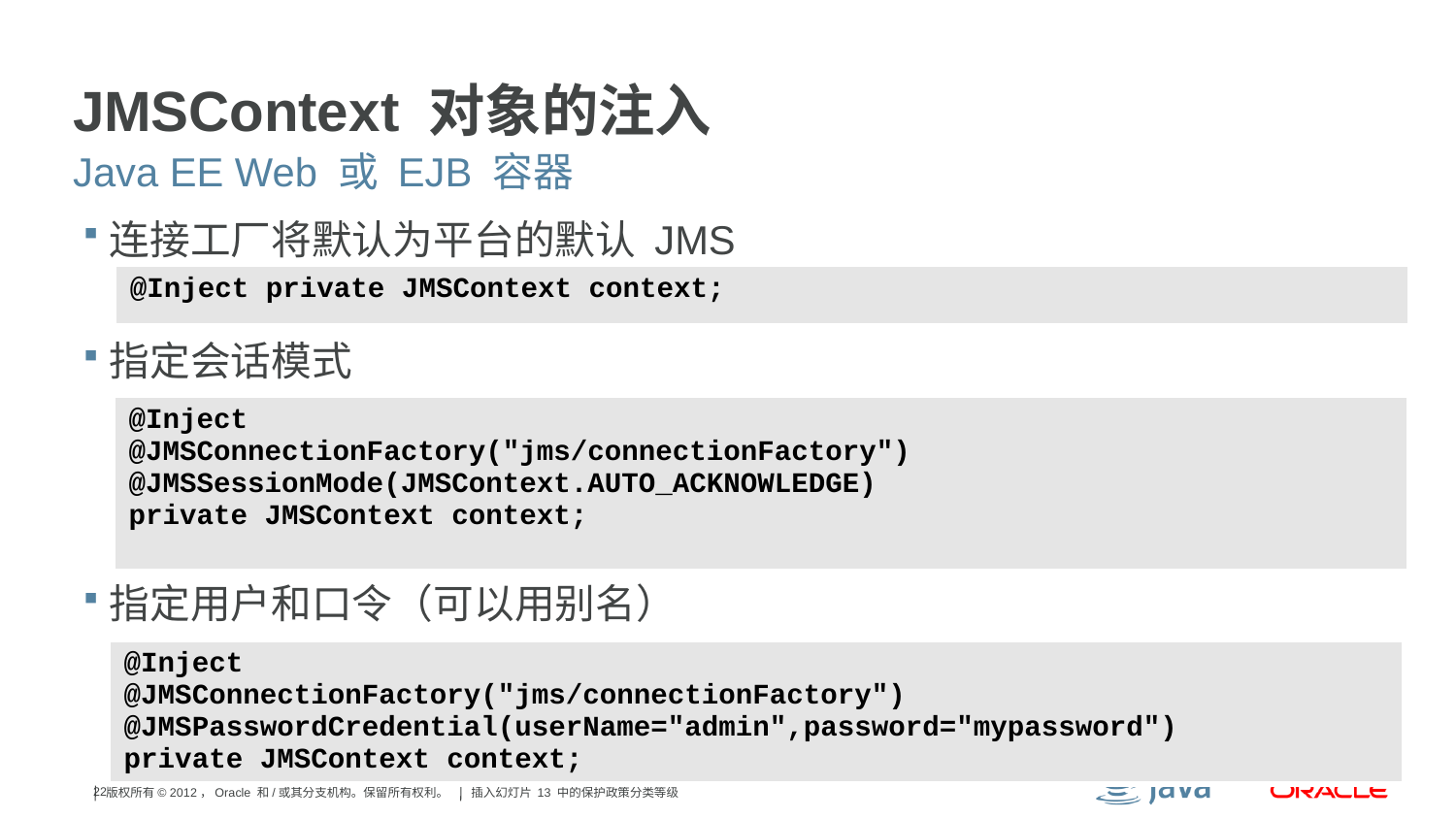

# JMSContext 对象的注入
Java EE Web 或 EJB 容器

连接工厂将默认为平台的默认 JMS

指定会话模式

指定用户和口令（可以用别名）

| @Inject private JMSContext context; |
| --- |
| @Inject @JMSConnectionFactory("jms/connectionFactory") @JMSSessionMode(JMSContext.AUTO\_ACKNOWLEDGE) private JMSContext context; |
| --- |
| @Inject @JMSConnectionFactory("jms/connectionFactory") @JMSPasswordCredential(userName="admin",password="mypassword") private JMSContext context; |
| --- |